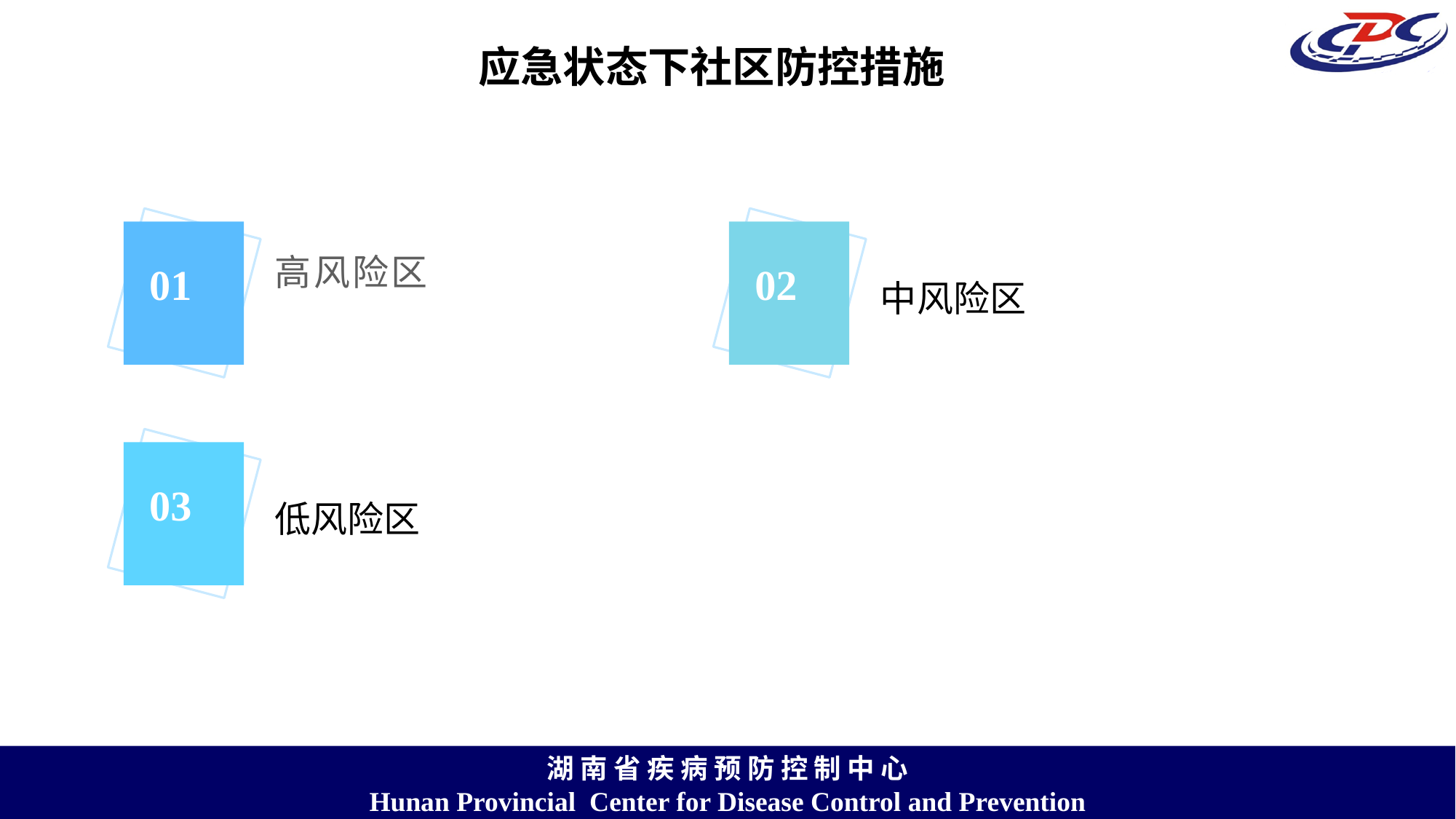

应急状态下社区防控措施
高风险区

中风险区

01
02
低风险区

03
04